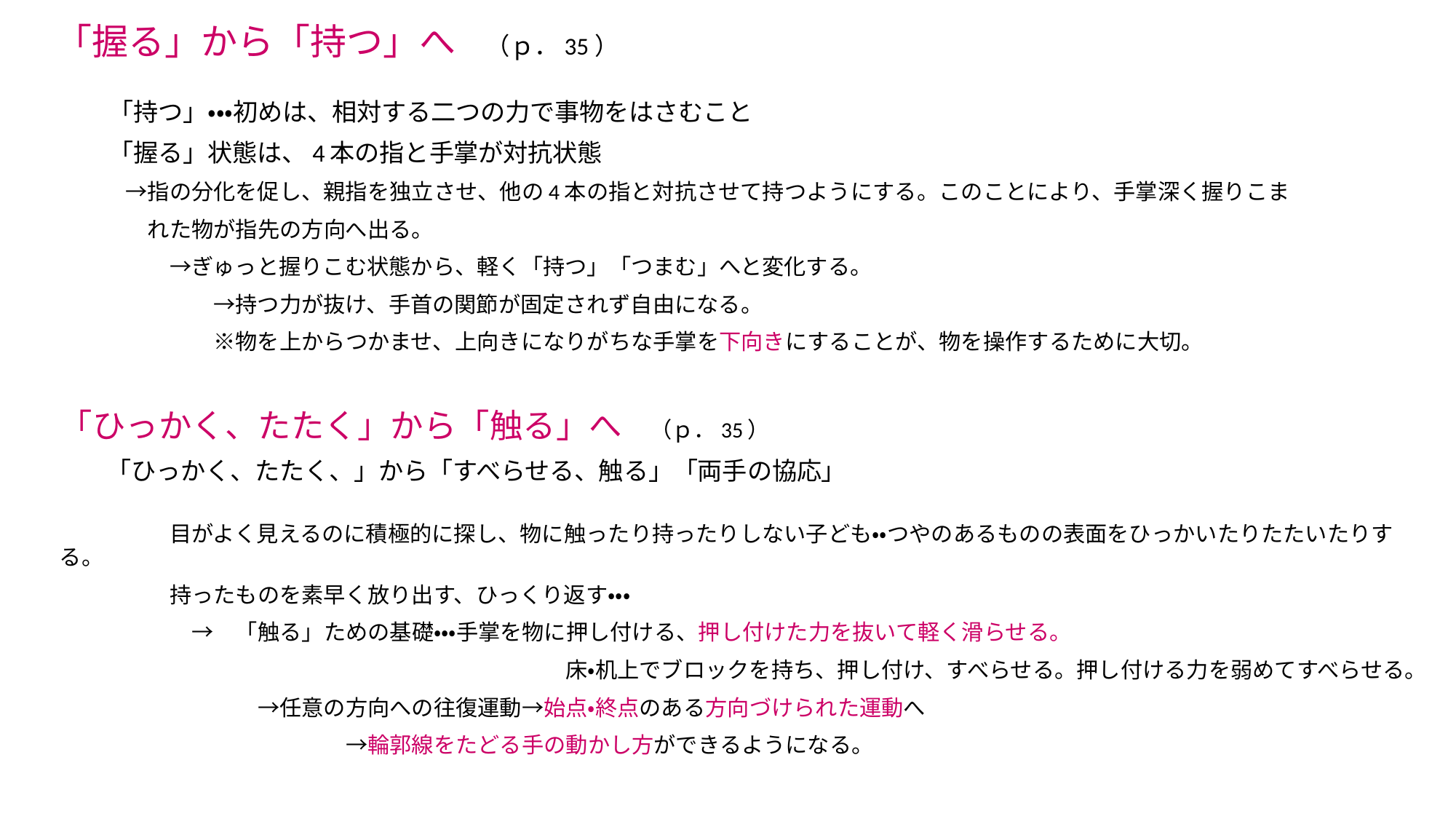

# 「握る」から「持つ」へ　（ｐ．35）
　　「持つ」・・・初めは、相対する二つの力で事物をはさむこと
　　「握る」状態は、4本の指と手掌が対抗状態
　　　→指の分化を促し、親指を独立させ、他の4本の指と対抗させて持つようにする。このことにより、手掌深く握りこま
　　　　れた物が指先の方向へ出る。
　　　　　→ぎゅっと握りこむ状態から、軽く「持つ」「つまむ」へと変化する。
　　　　　　　→持つ力が抜け、手首の関節が固定されず自由になる。
　　　　　　　※物を上からつかませ、上向きになりがちな手掌を下向きにすることが、物を操作するために大切。

「ひっかく、たたく」から「触る」へ　（ｐ．35）
　　「ひっかく、たたく、」から「すべらせる、触る」「両手の協応」
　　　　　目がよく見えるのに積極的に探し、物に触ったり持ったりしない子ども・・つやのあるものの表面をひっかいたりたたいたりする。
　　　　　持ったものを素早く放り出す、ひっくり返す・・・
　　　　　　→　「触る」ための基礎・・・手掌を物に押し付ける、押し付けた力を抜いて軽く滑らせる。
　　　　　　　　　　　　　　　　　　　　　　　床・机上でブロックを持ち、押し付け、すべらせる。押し付ける力を弱めてすべらせる。
　　　　　　　　　→任意の方向への往復運動→始点・終点のある方向づけられた運動へ
　　　　　　　　　　　　　→輪郭線をたどる手の動かし方ができるようになる。